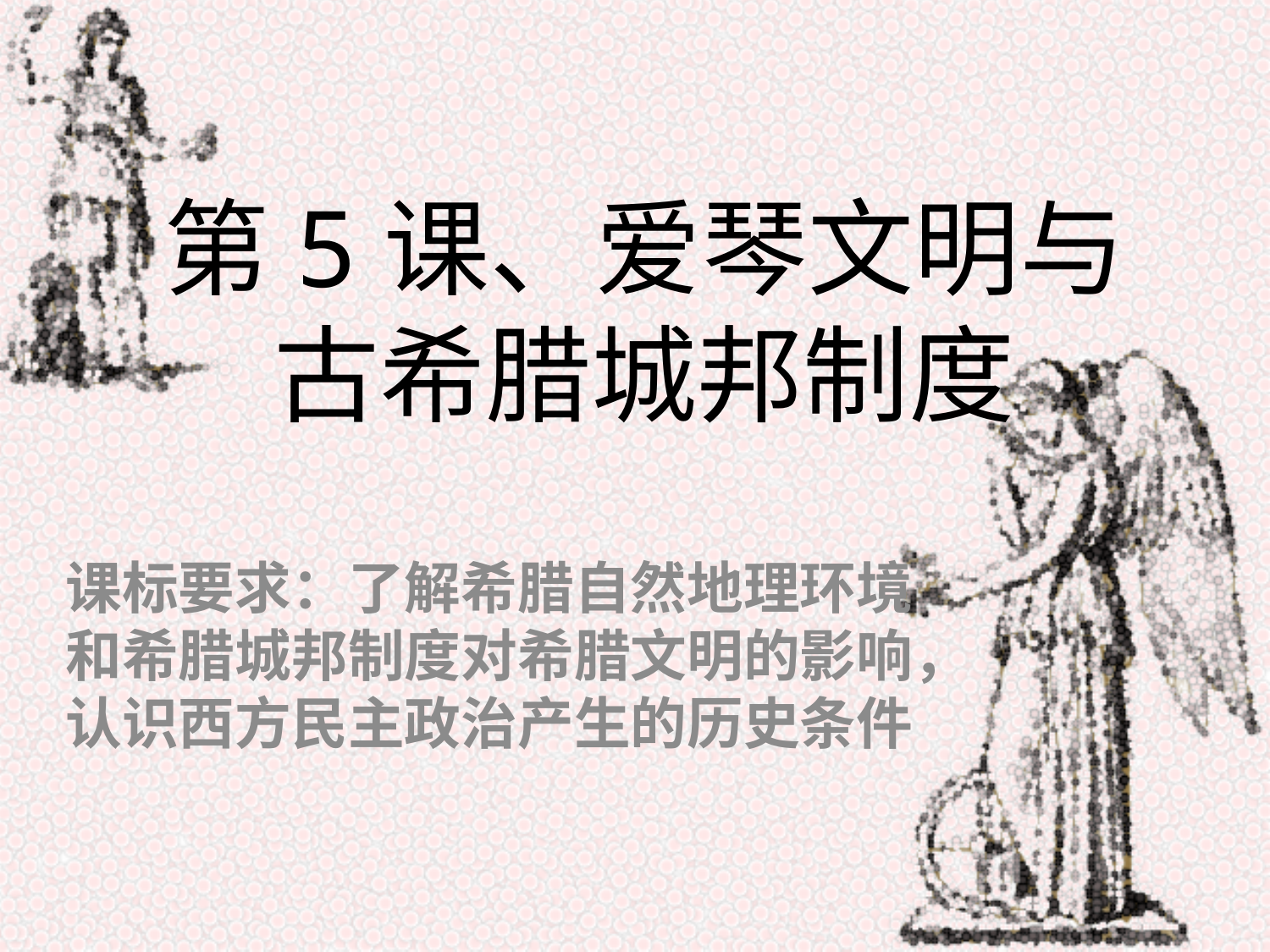

# 第5课、爱琴文明与古希腊城邦制度
课标要求：了解希腊自然地理环境和希腊城邦制度对希腊文明的影响，认识西方民主政治产生的历史条件